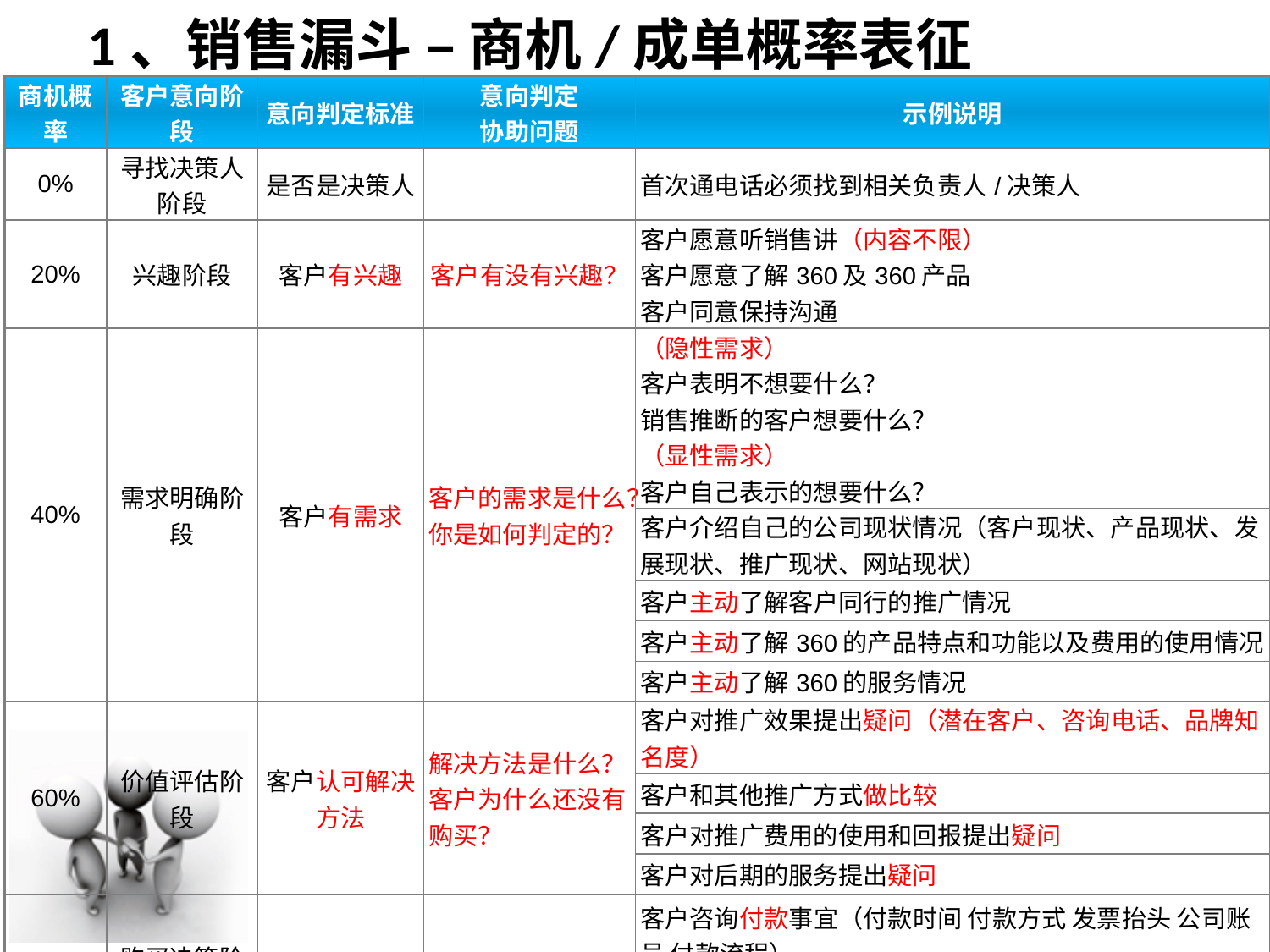

1、销售漏斗 – 商机/成单概率表征
| 商机概率 | 客户意向阶段 | 意向判定标准 | 意向判定 协助问题 | 示例说明 |
| --- | --- | --- | --- | --- |
| 0% | 寻找决策人阶段 | 是否是决策人 |  | 首次通电话必须找到相关负责人/决策人 |
| 20% | 兴趣阶段 | 客户有兴趣 | 客户有没有兴趣？ | 客户愿意听销售讲（内容不限） 客户愿意了解360及360产品 客户同意保持沟通 |
| 40% | 需求明确阶段 | 客户有需求 | 客户的需求是什么？ 你是如何判定的？ | （隐性需求） 客户表明不想要什么？ 销售推断的客户想要什么？ （显性需求） 客户自己表示的想要什么？ |
|  |  |  |  | 客户介绍自己的公司现状情况（客户现状、产品现状、发展现状、推广现状、网站现状） |
|  |  |  |  | 客户主动了解客户同行的推广情况 |
|  |  |  |  | 客户主动了解360的产品特点和功能以及费用的使用情况 |
|  |  |  |  | 客户主动了解360的服务情况 |
| 60% | 价值评估阶段 | 客户认可解决方法 | 解决方法是什么？ 客户为什么还没有购买？ | 客户对推广效果提出疑问（潜在客户、咨询电话、品牌知名度） |
|  |  |  |  | 客户和其他推广方式做比较 |
|  |  |  |  | 客户对推广费用的使用和回报提出疑问 |
|  |  |  |  | 客户对后期的服务提出疑问 |
| 80% | 购买决策阶段 | 客户开始购买 | 客户何时购买？ | 客户咨询付款事宜（付款时间 付款方式 发票抬头 公司账号 付款流程） |
|  |  |  |  | 客户咨询合作事宜（合作流程 签署合同细节 礼品 推广资质 是否需要建站 ） |